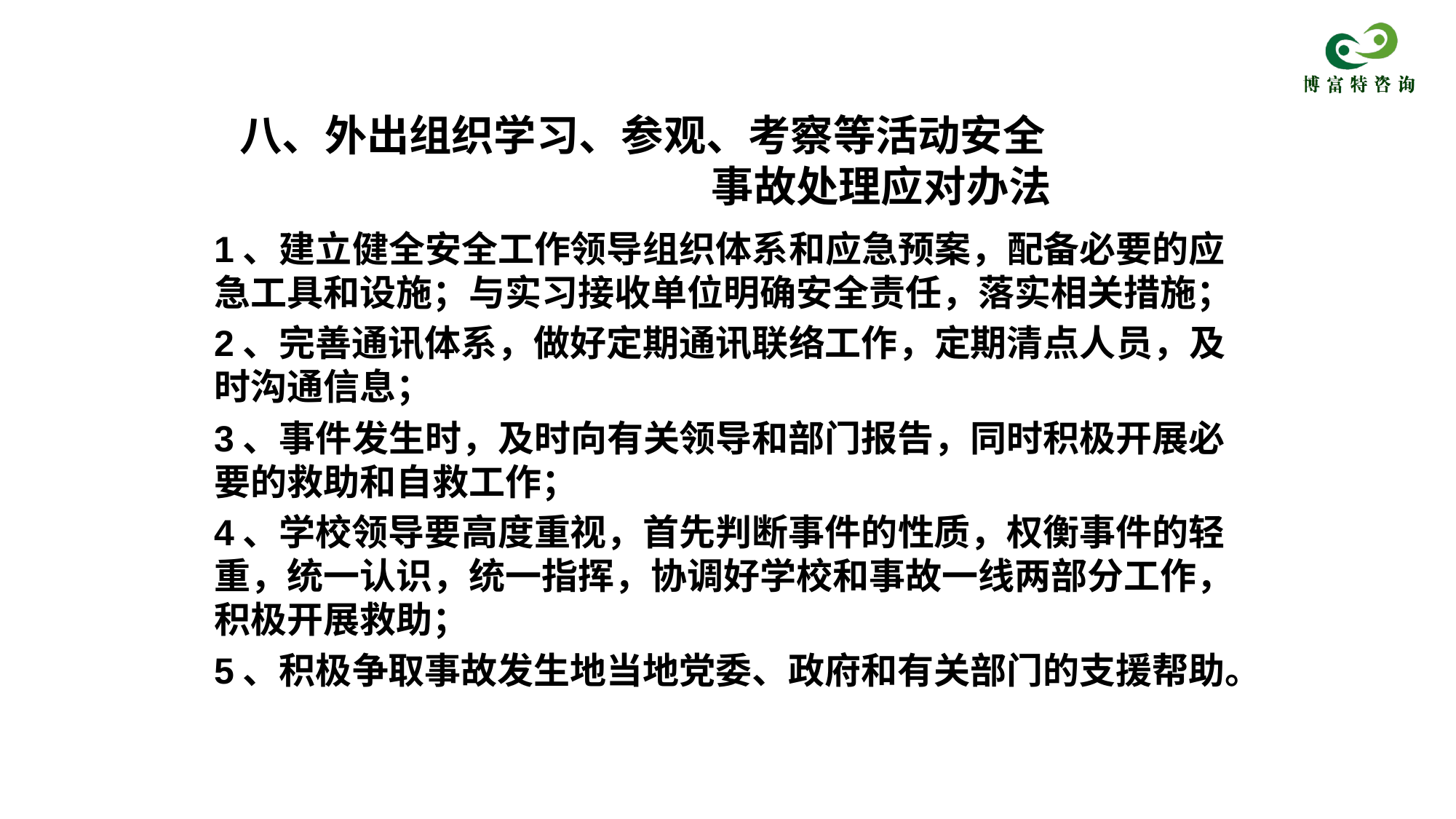

八、外出组织学习、参观、考察等活动安全
                                                 事故处理应对办法
1、建立健全安全工作领导组织体系和应急预案，配备必要的应急工具和设施；与实习接收单位明确安全责任，落实相关措施；
2、完善通讯体系，做好定期通讯联络工作，定期清点人员，及时沟通信息；
3、事件发生时，及时向有关领导和部门报告，同时积极开展必要的救助和自救工作；
4、学校领导要高度重视，首先判断事件的性质，权衡事件的轻重，统一认识，统一指挥，协调好学校和事故一线两部分工作，积极开展救助；
5、积极争取事故发生地当地党委、政府和有关部门的支援帮助。
37